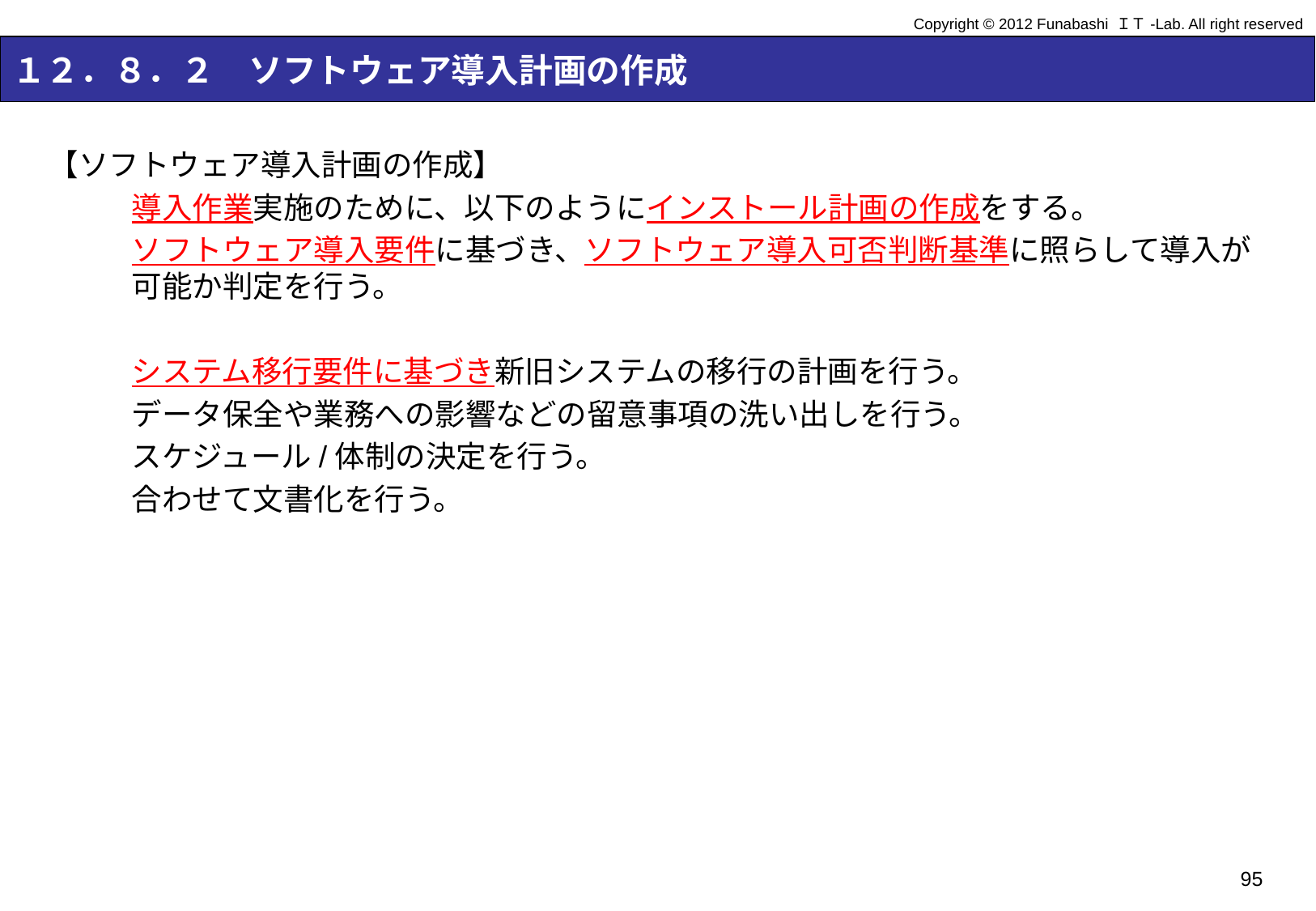

Copyright © 2012 Funabashi ＩＴ-Lab. All right reserved
# １２．８．２　ソフトウェア導入計画の作成
【ソフトウェア導入計画の作成】
導入作業実施のために、以下のようにインストール計画の作成をする。
ソフトウェア導入要件に基づき、ソフトウェア導入可否判断基準に照らして導入が可能か判定を行う。

システム移行要件に基づき新旧システムの移行の計画を行う。
データ保全や業務への影響などの留意事項の洗い出しを行う。
スケジュール/体制の決定を行う。
合わせて文書化を行う。

95